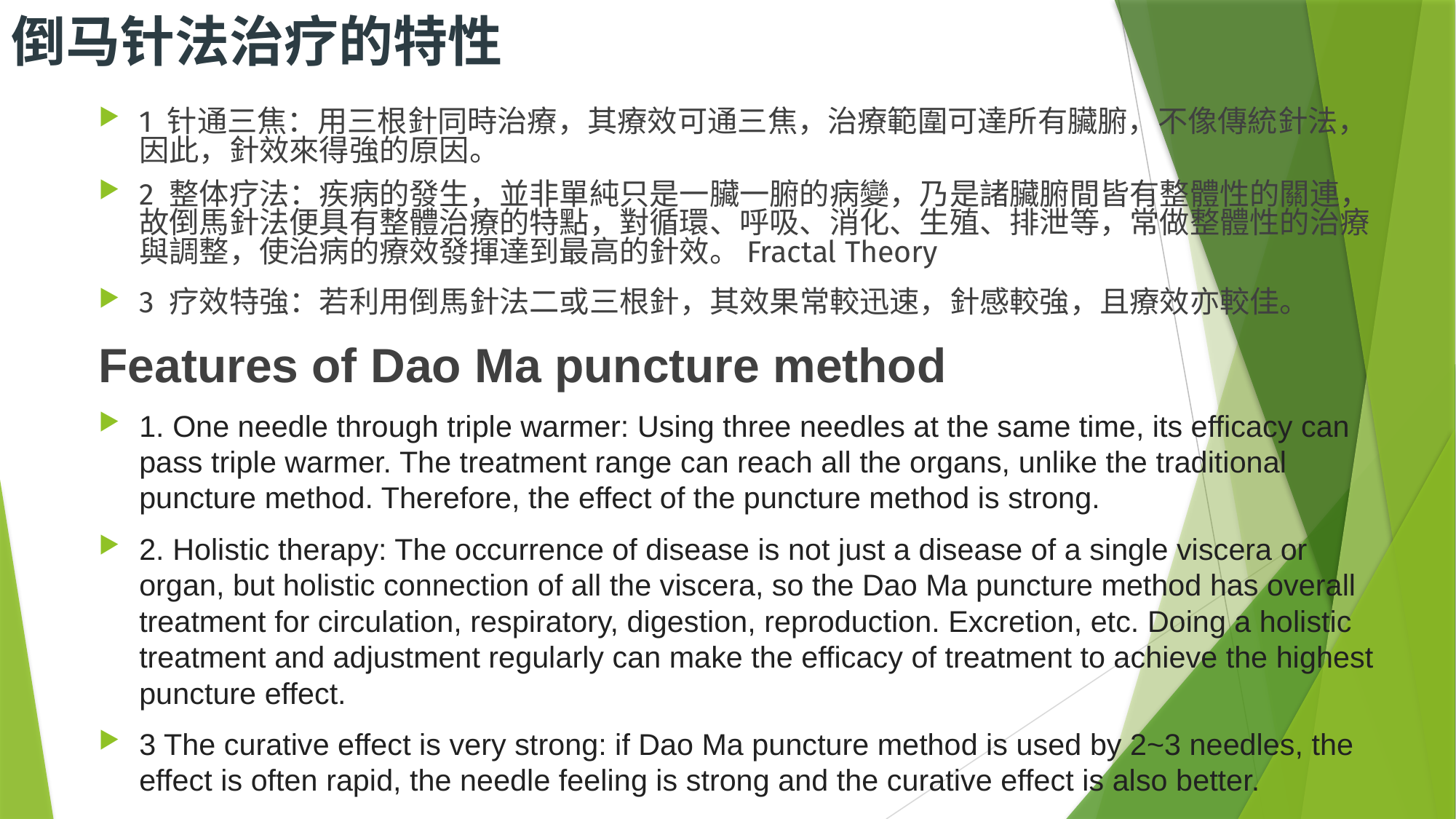

# 倒马针法治疗的特性
1 针通三焦：用三根針同時治療，其療效可通三焦，治療範圍可達所有臟腑，不像傳統針法，因此，針效來得強的原因。
2 整体疗法：疾病的發生，並非單純只是一臟一腑的病變，乃是諸臟腑間皆有整體性的關連，故倒馬針法便具有整體治療的特點，對循環、呼吸、消化、生殖、排泄等，常做整體性的治療與調整，使治病的療效發揮達到最高的針效。Fractal Theory
3 疗效特強：若利用倒馬針法二或三根針，其效果常較迅速，針感較強，且療效亦較佳。
Features of Dao Ma puncture method
1. One needle through triple warmer: Using three needles at the same time, its efficacy can pass triple warmer. The treatment range can reach all the organs, unlike the traditional puncture method. Therefore, the effect of the puncture method is strong.
2. Holistic therapy: The occurrence of disease is not just a disease of a single viscera or organ, but holistic connection of all the viscera, so the Dao Ma puncture method has overall treatment for circulation, respiratory, digestion, reproduction. Excretion, etc. Doing a holistic treatment and adjustment regularly can make the efficacy of treatment to achieve the highest puncture effect.
3 The curative effect is very strong: if Dao Ma puncture method is used by 2~3 needles, the effect is often rapid, the needle feeling is strong and the curative effect is also better.